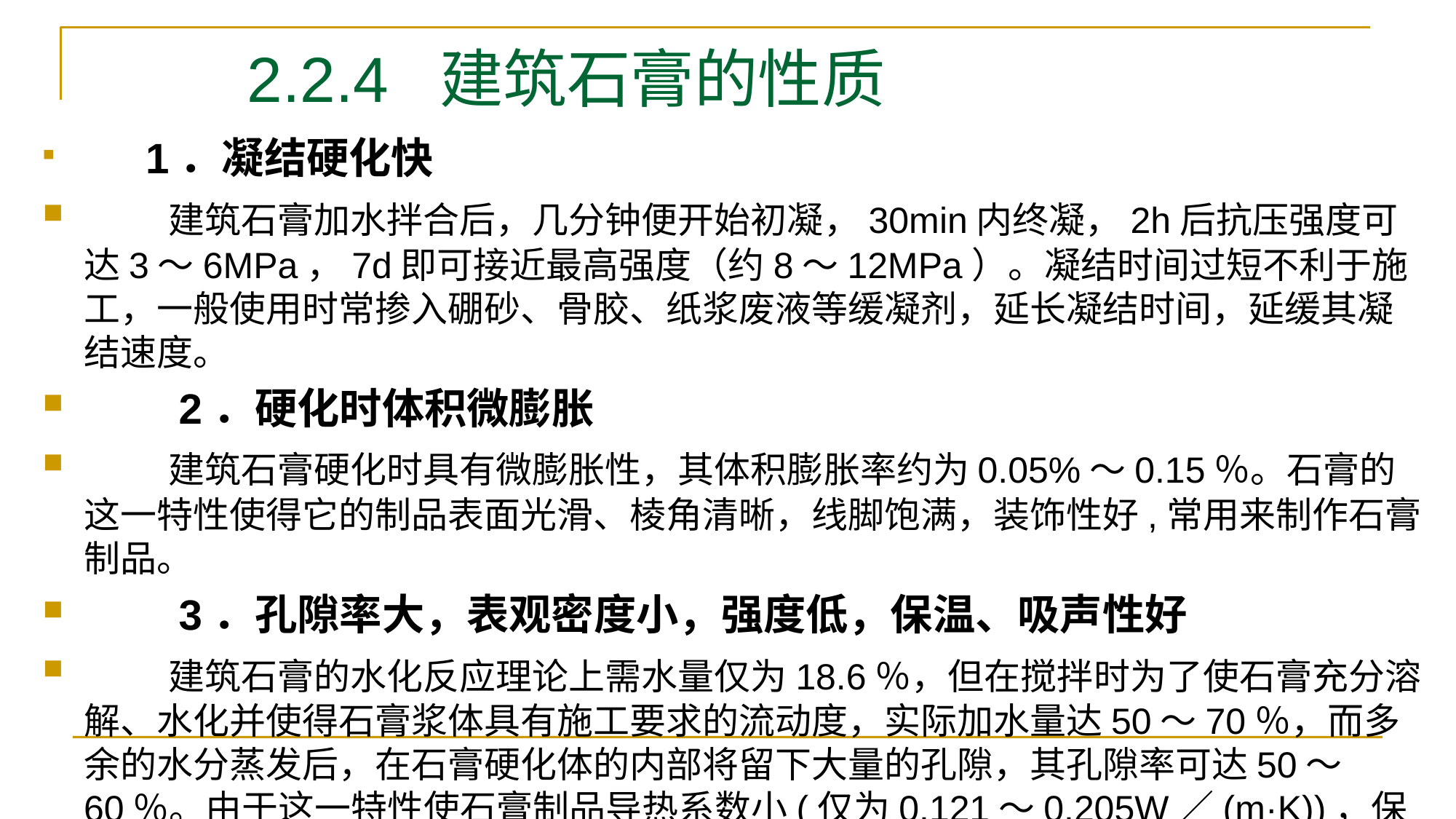

# 2.2.4  建筑石膏的性质
　　1．凝结硬化快
　　建筑石膏加水拌合后，几分钟便开始初凝，30min内终凝，2h后抗压强度可达3～6MPa，7d即可接近最高强度（约8～12MPa）。凝结时间过短不利于施工，一般使用时常掺入硼砂、骨胶、纸浆废液等缓凝剂，延长凝结时间，延缓其凝结速度。
　　2．硬化时体积微膨胀
　　建筑石膏硬化时具有微膨胀性，其体积膨胀率约为0.05%～0.15％。石膏的这一特性使得它的制品表面光滑、棱角清晰，线脚饱满，装饰性好,常用来制作石膏制品。
　　3．孔隙率大，表观密度小，强度低，保温、吸声性好
　　建筑石膏的水化反应理论上需水量仅为18.6％，但在搅拌时为了使石膏充分溶解、水化并使得石膏浆体具有施工要求的流动度，实际加水量达50～70％，而多余的水分蒸发后，在石膏硬化体的内部将留下大量的孔隙，其孔隙率可达50～60％。由于这一特性使石膏制品导热系数小(仅为0.121～0.205W／(m·K))，保温隔热性能好，但其强度较低。由于硬化体的多孔结构特点，使建筑石膏具有质轻、保温隔热、吸声性强等优点。